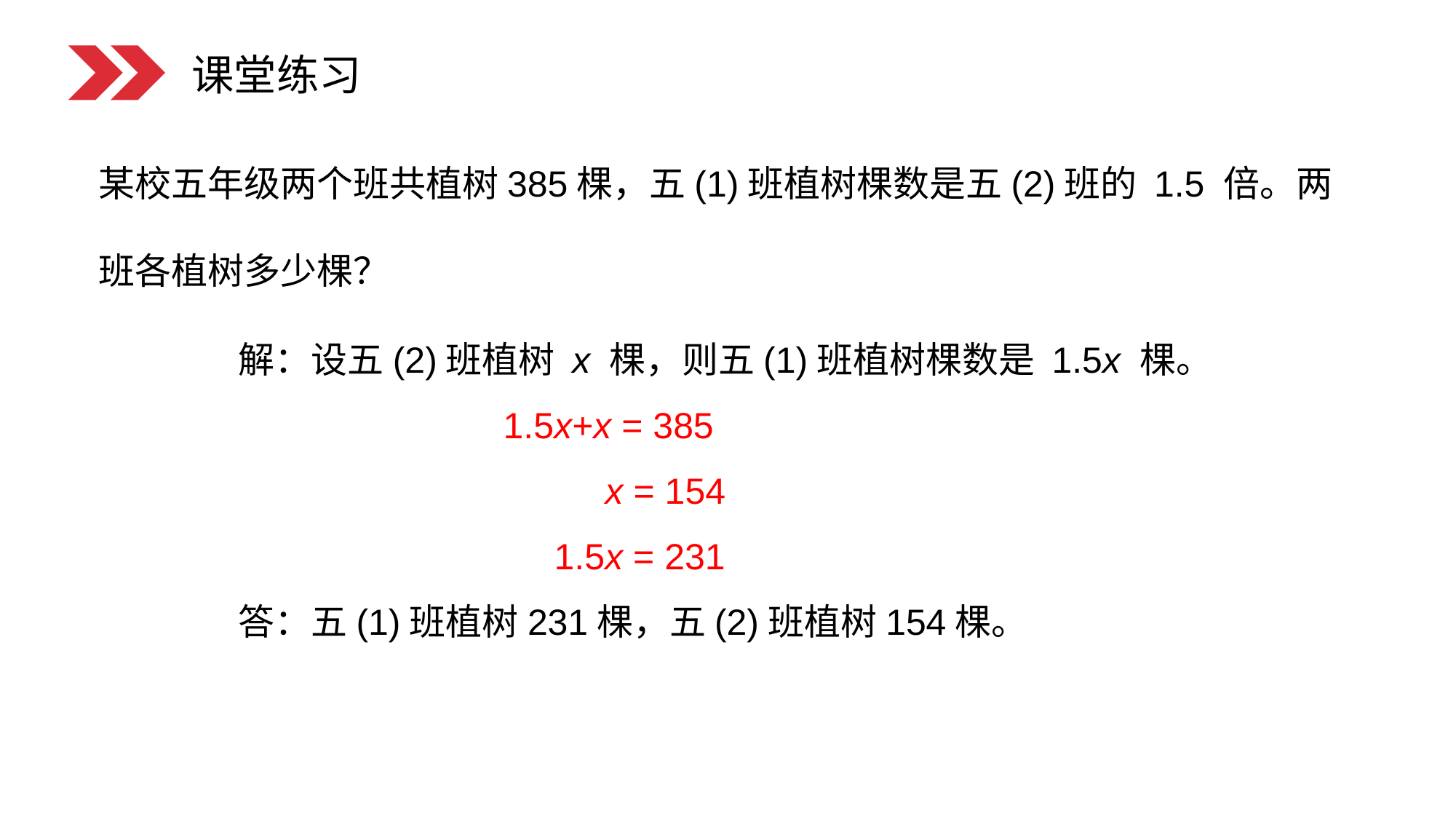

课堂练习
某校五年级两个班共植树385棵，五(1)班植树棵数是五(2)班的 1.5 倍。两班各植树多少棵？

解：设五(2)班植树 x 棵，则五(1)班植树棵数是 1.5x 棵。
                          1.5x+x = 385
                                    x = 154
                               1.5x = 231
答：五(1)班植树231棵，五(2)班植树154棵。